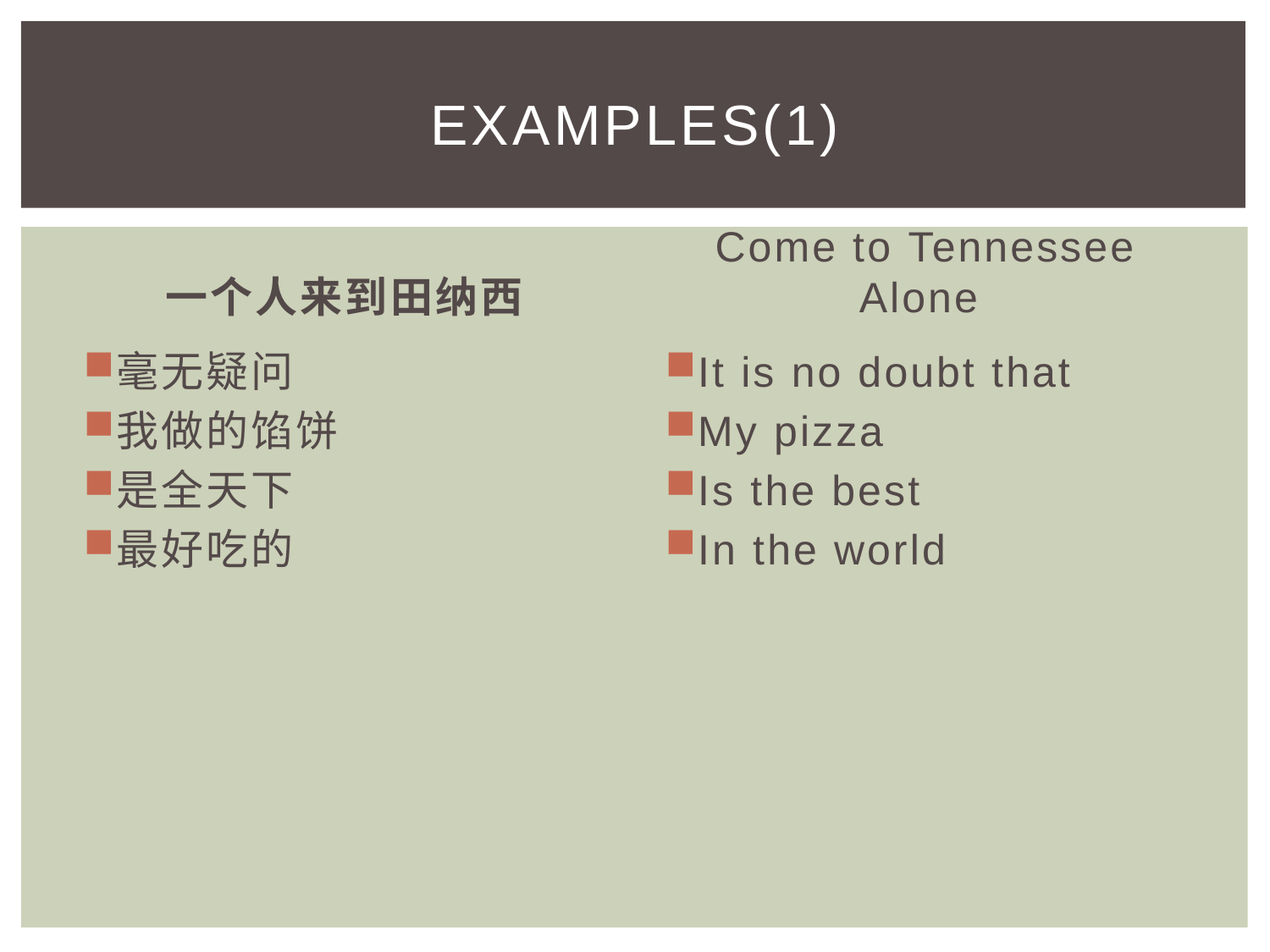

# Examples(1)
一个人来到田纳西
Come to Tennessee Alone
毫无疑问
我做的馅饼
是全天下
最好吃的
It is no doubt that
My pizza
Is the best
In the world